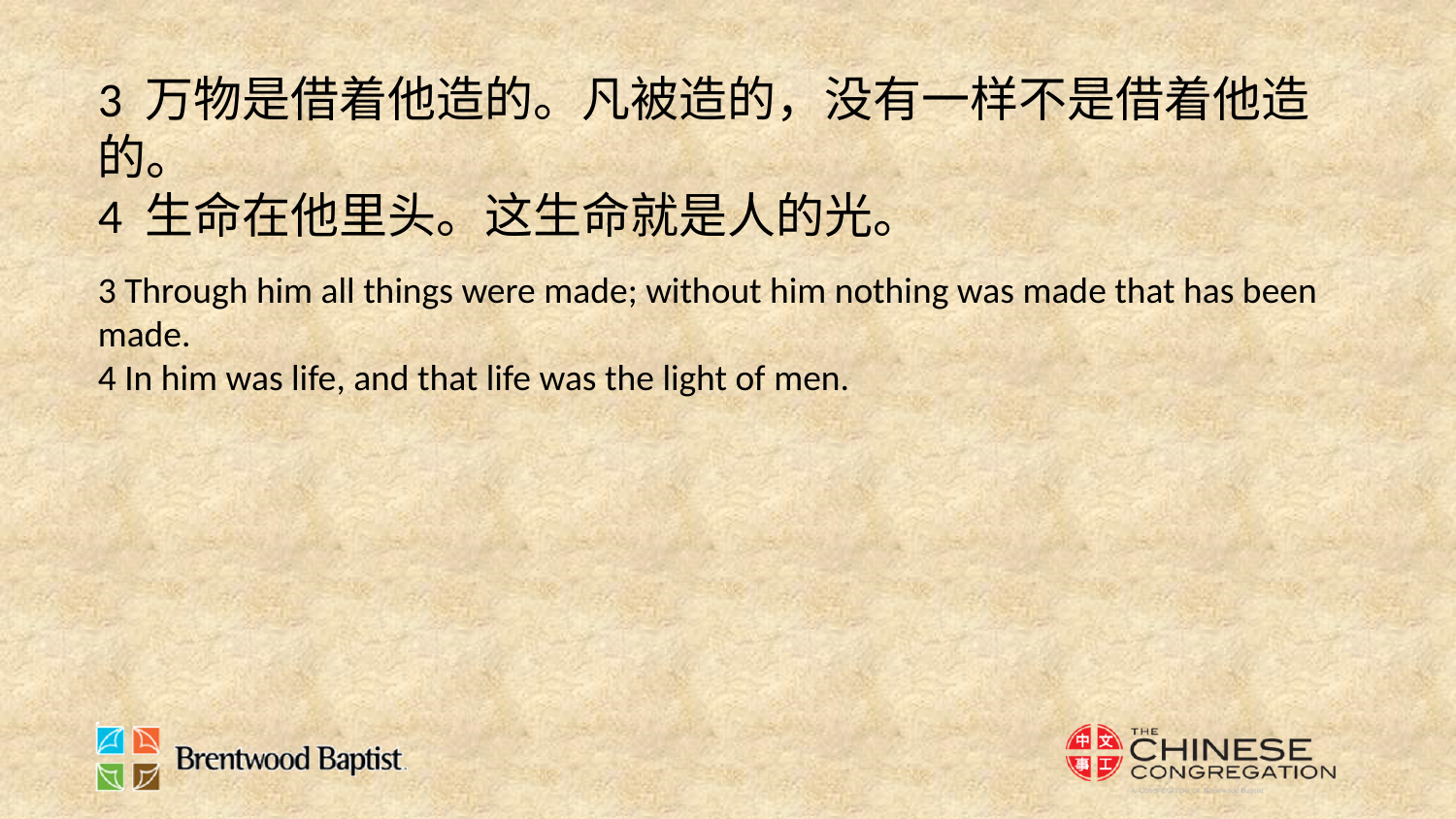

3 万物是借着他造的。凡被造的，没有一样不是借着他造的。
4 生命在他里头。这生命就是人的光。

3 Through him all things were made; without him nothing was made that has been made.
4 In him was life, and that life was the light of men.